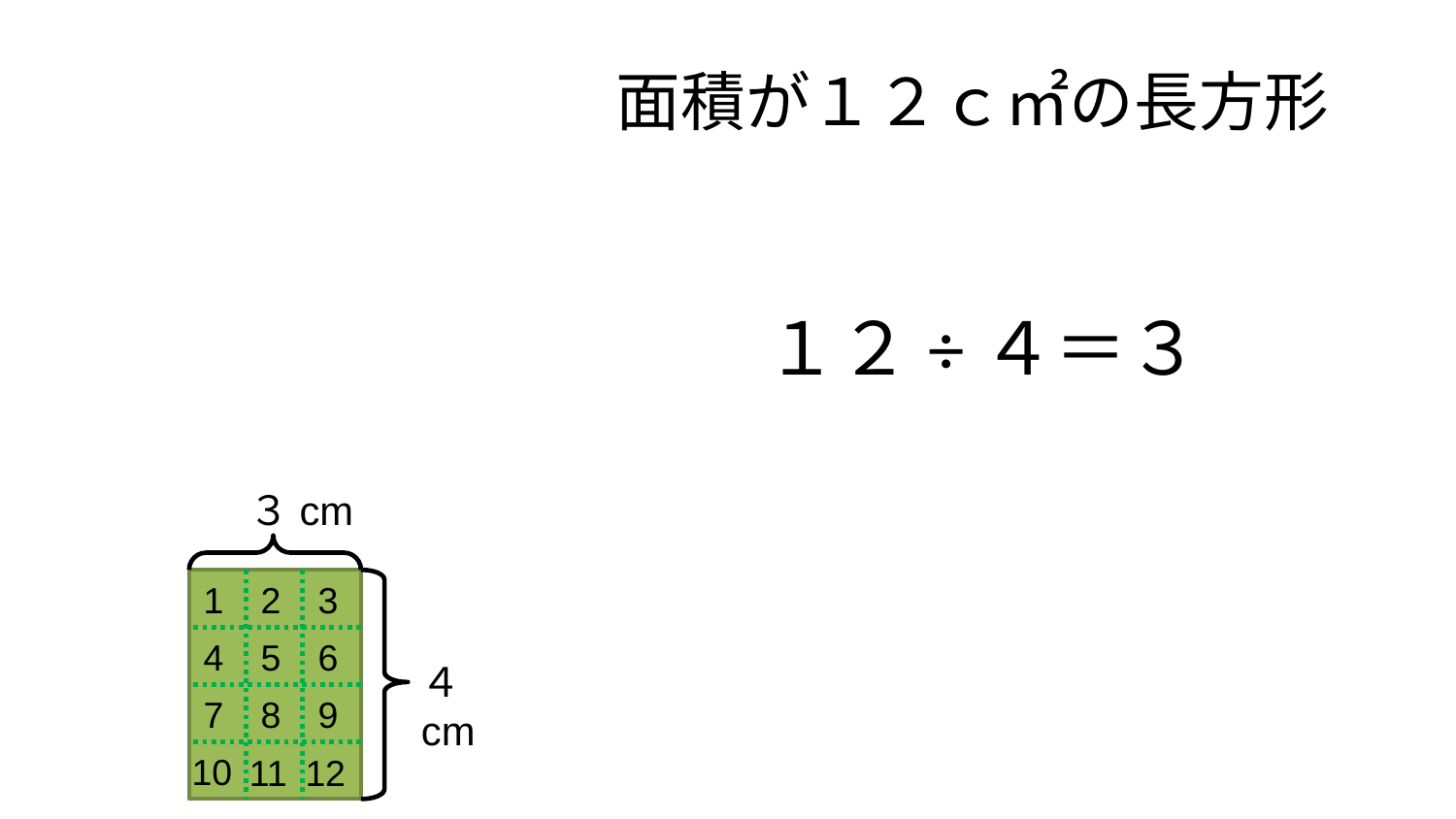

面積が１２ｃ㎡の長方形
１２÷４＝３

３cm
1
2
3

4
5
6
４cm
7
8
9
10
11
12